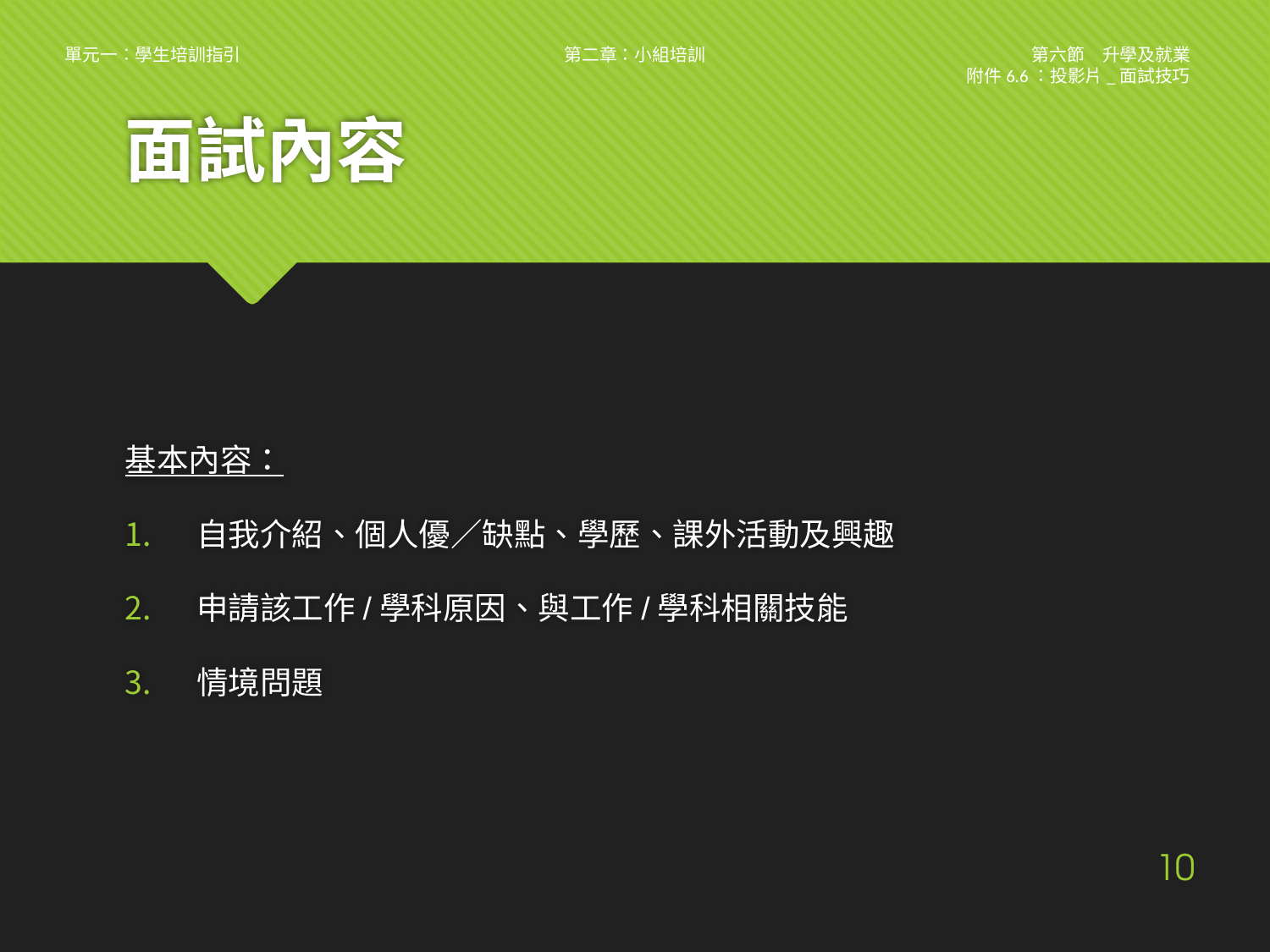

# 面試內容
基本內容：
自我介紹、個人優／缺點、學歷、課外活動及興趣
申請該工作/學科原因、與工作/學科相關技能
情境問題
10